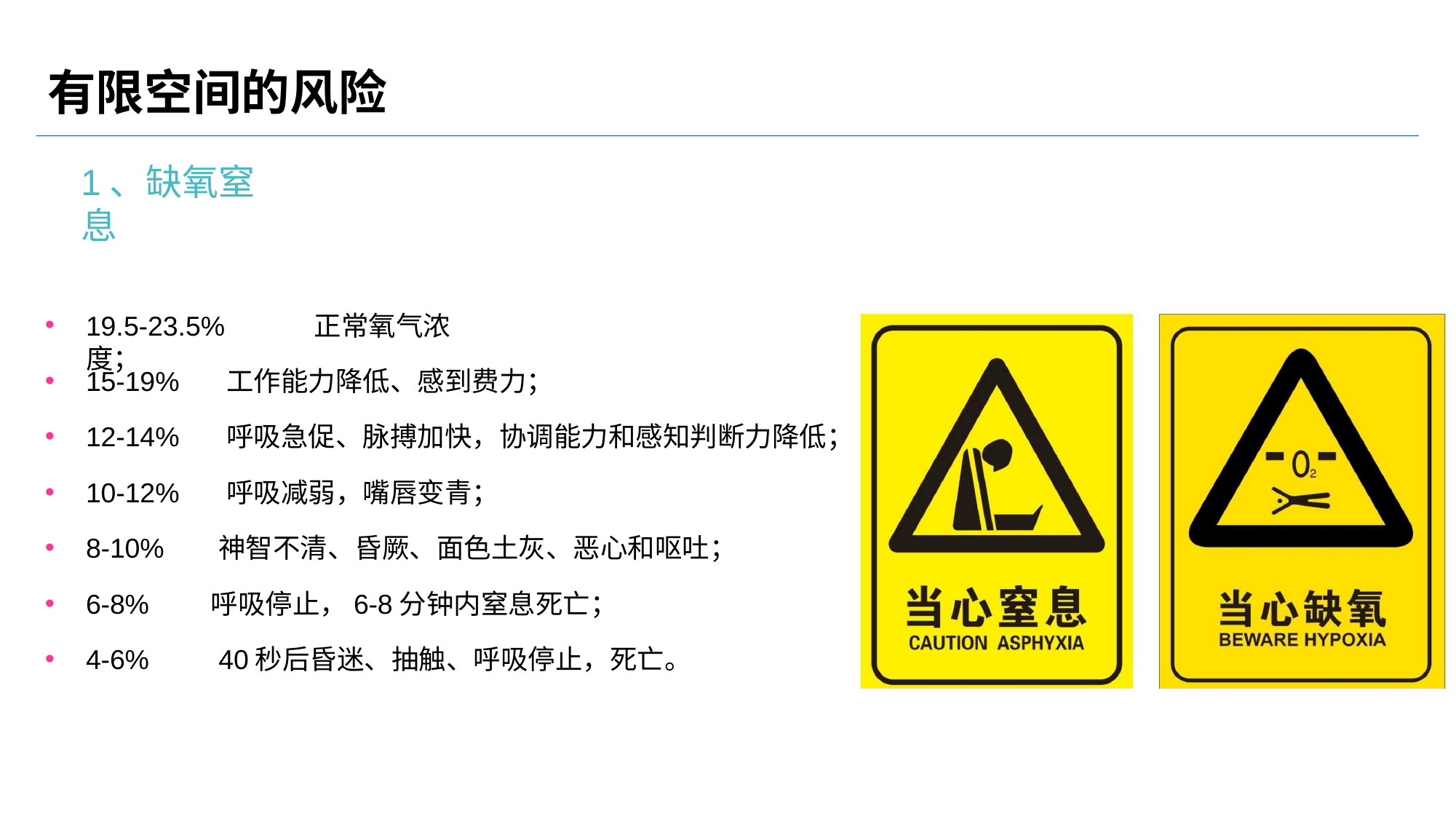

# 有限空间的风险
1、缺氧窒息
19.5-23.5%	正常氧气浓度；

15-19%
12-14%
10-12%
8-10%
6-8%
4-6%
工作能力降低、感到费力；
呼吸急促、脉搏加快，协调能力和感知判断力降低； 呼吸减弱，嘴唇变青；
神智不清、昏厥、面色土灰、恶心和呕吐； 呼吸停止，6-8分钟内窒息死亡；
40秒后昏迷、抽触、呼吸停止，死亡。
17